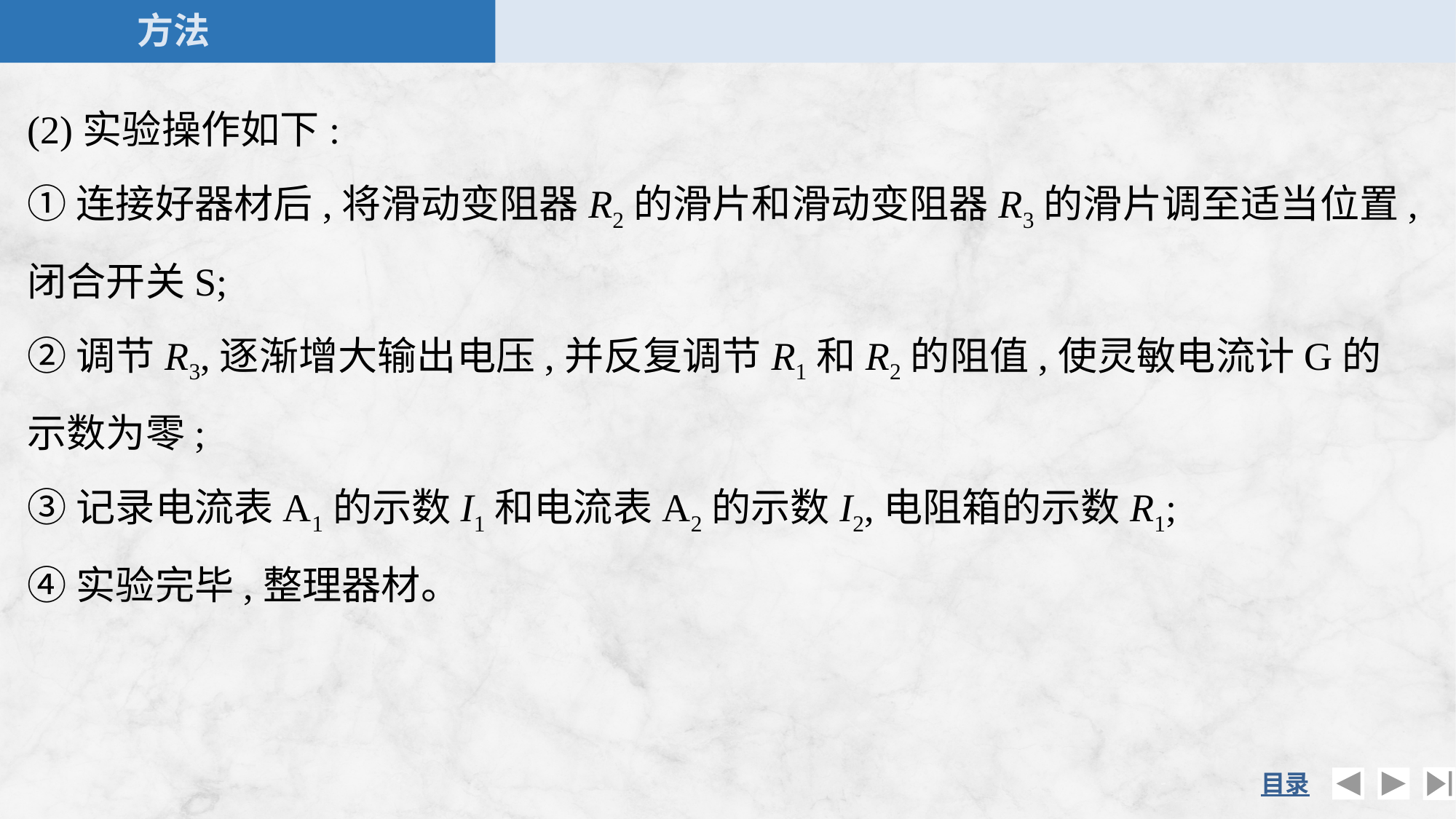

(2)实验操作如下:
①连接好器材后,将滑动变阻器R2的滑片和滑动变阻器R3的滑片调至适当位置,闭合开关S;
②调节R3,逐渐增大输出电压,并反复调节R1和R2的阻值,使灵敏电流计G的示数为零;
③记录电流表A1的示数I1和电流表A2的示数I2,电阻箱的示数R1;
④实验完毕,整理器材。